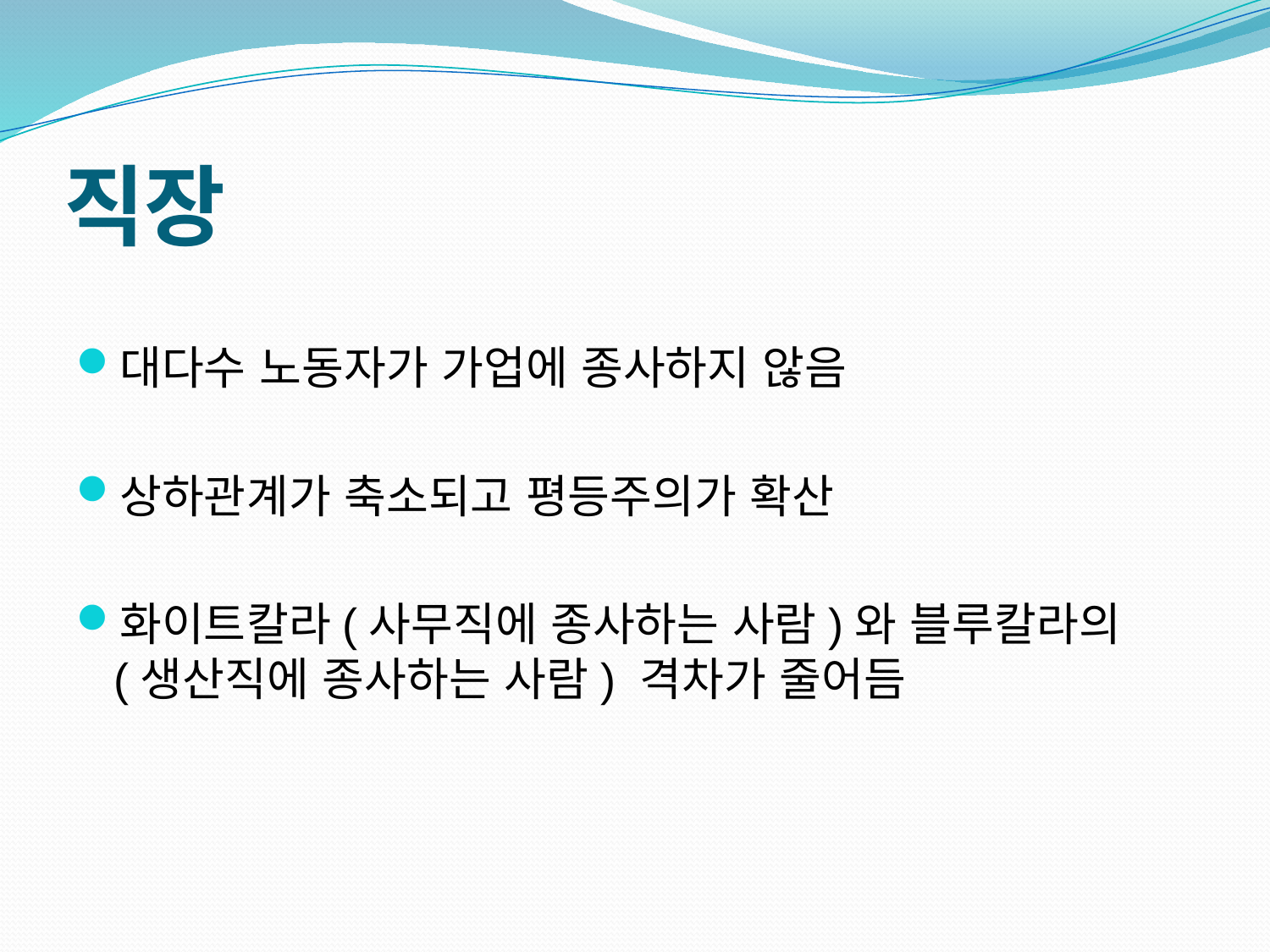

# 직장

대다수 노동자가 가업에 종사하지 않음

상하관계가 축소되고 평등주의가 확산

화이트칼라(사무직에 종사하는 사람)와 블루칼라의(생산직에 종사하는 사람) 격차가 줄어듬